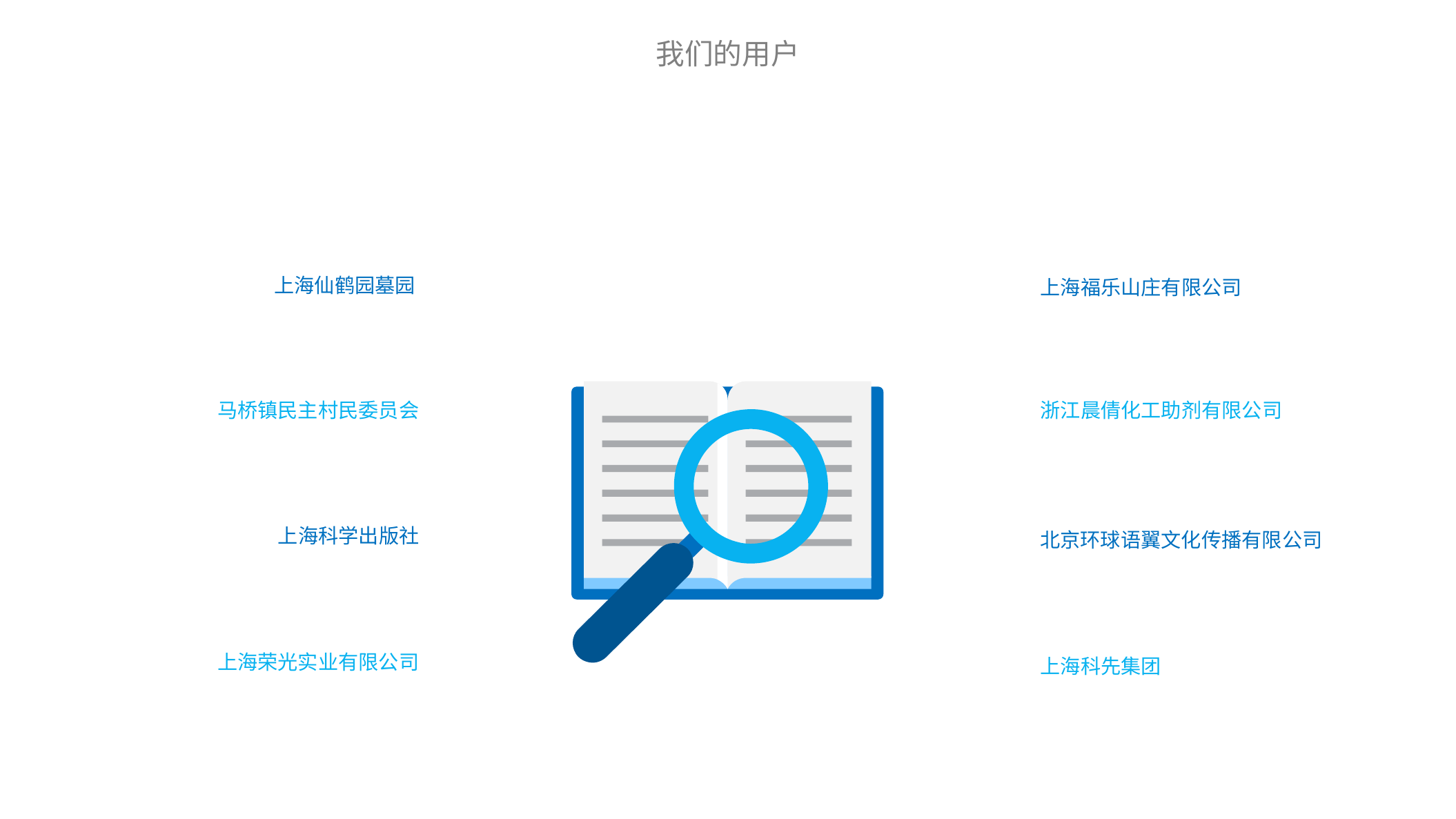

我们的用户
上海仙鹤园墓园
上海福乐山庄有限公司

马桥镇民主村民委员会
浙江晨倩化工助剂有限公司
上海科学出版社
北京环球语翼文化传播有限公司
上海荣光实业有限公司
上海科先集团